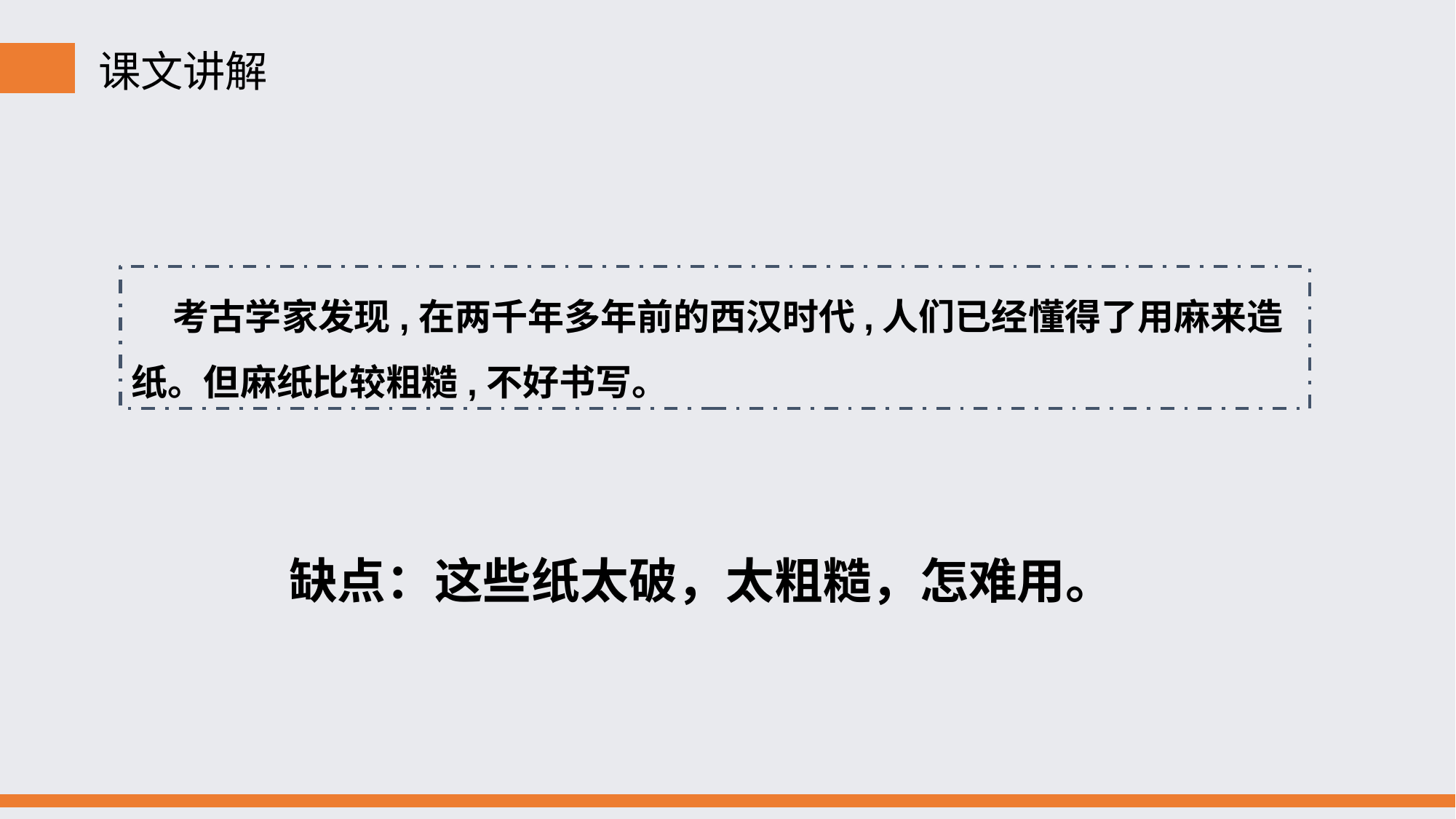

课文讲解
    考古学家发现,在两千年多年前的西汉时代,人们已经懂得了用麻来造纸。但麻纸比较粗糙,不好书写。
    缺点：这些纸太破，太粗糙，怎难用。